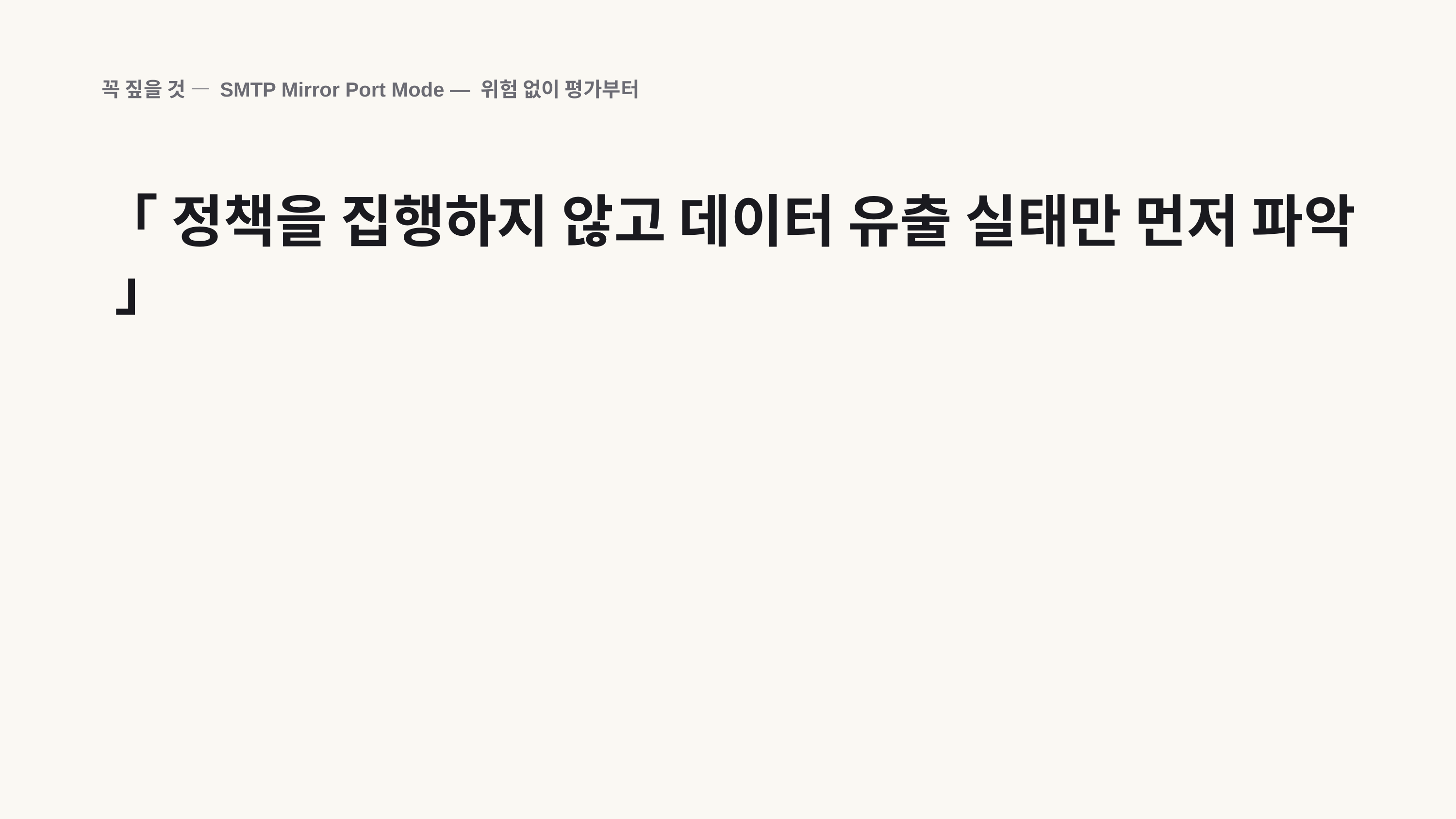

꼭 짚을 것 — SMTP Mirror Port Mode — 위험 없이 평가부터
「 정책을 집행하지 않고 데이터 유출 실태만 먼저 파악 」